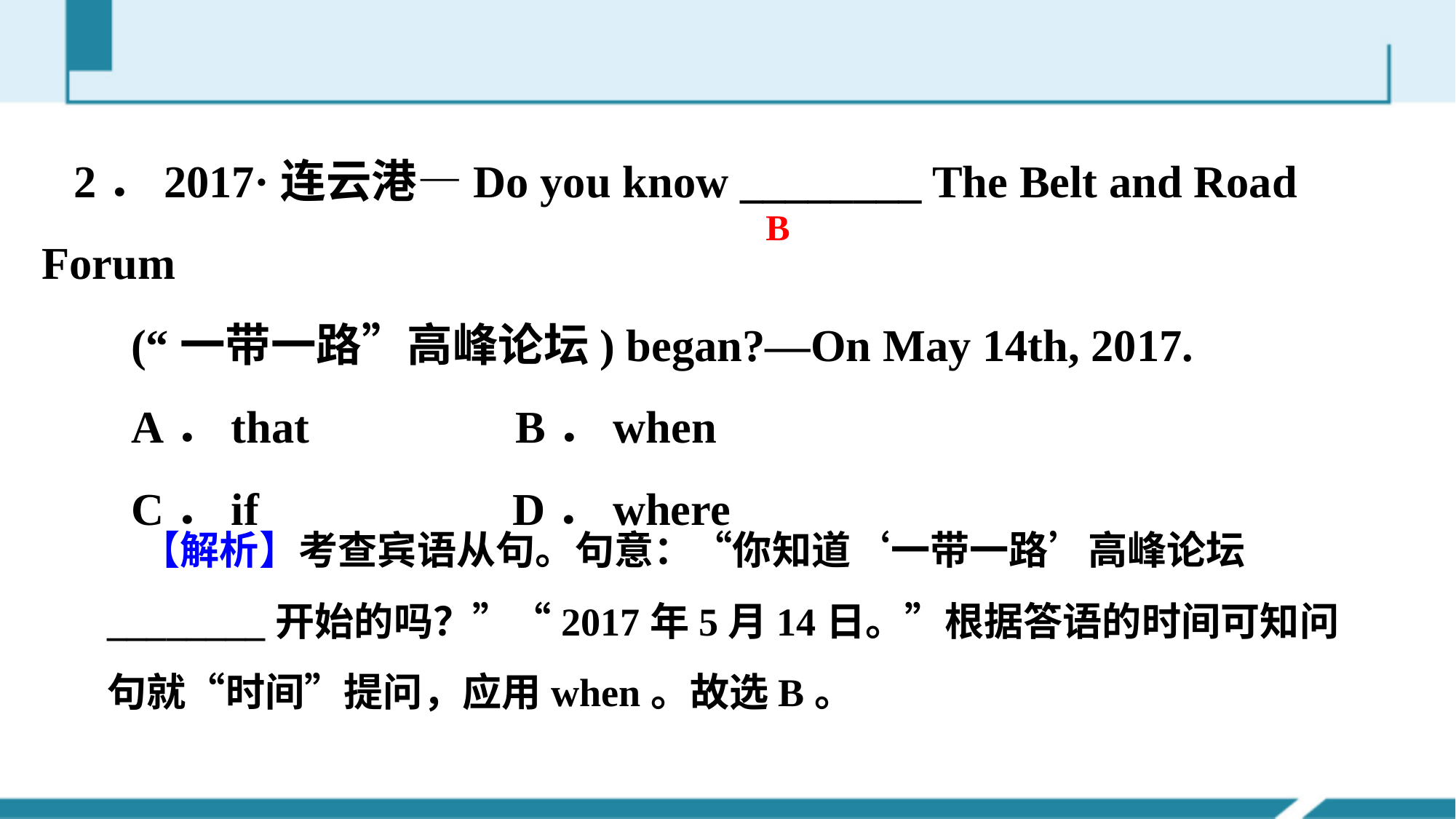

2．2017·连云港—Do you know ________ The Belt and Road Forum
     (“一带一路”高峰论坛) began?—On May 14th, 2017.
     A．that　　         B．when
     C．if　                  D．where
B
【解析】考查宾语从句。句意：“你知道‘一带一路’高峰论坛 ________开始的吗？”“2017年5月14日。”根据答语的时间可知问句就“时间”提问，应用when。故选B。